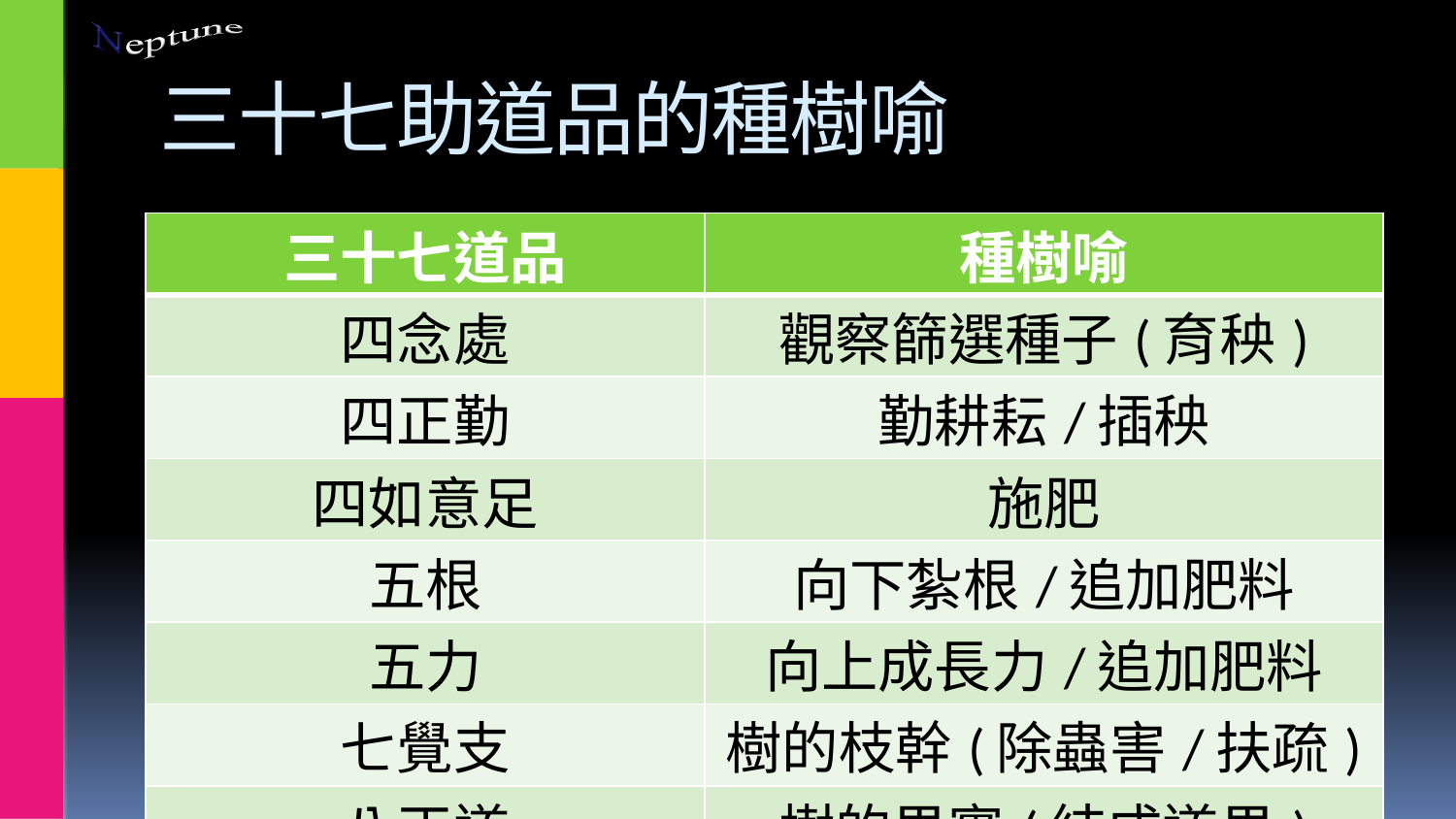

# 三十七助道品的種樹喻
| 三十七道品 | 種樹喻 |
| --- | --- |
| 四念處 | 觀察篩選種子(育秧) |
| 四正勤 | 勤耕耘/插秧 |
| 四如意足 | 施肥 |
| 五根 | 向下紮根/追加肥料 |
| 五力 | 向上成長力/追加肥料 |
| 七覺支 | 樹的枝幹(除蟲害/扶疏) |
| 八正道 | 樹的果實(結成道果) |